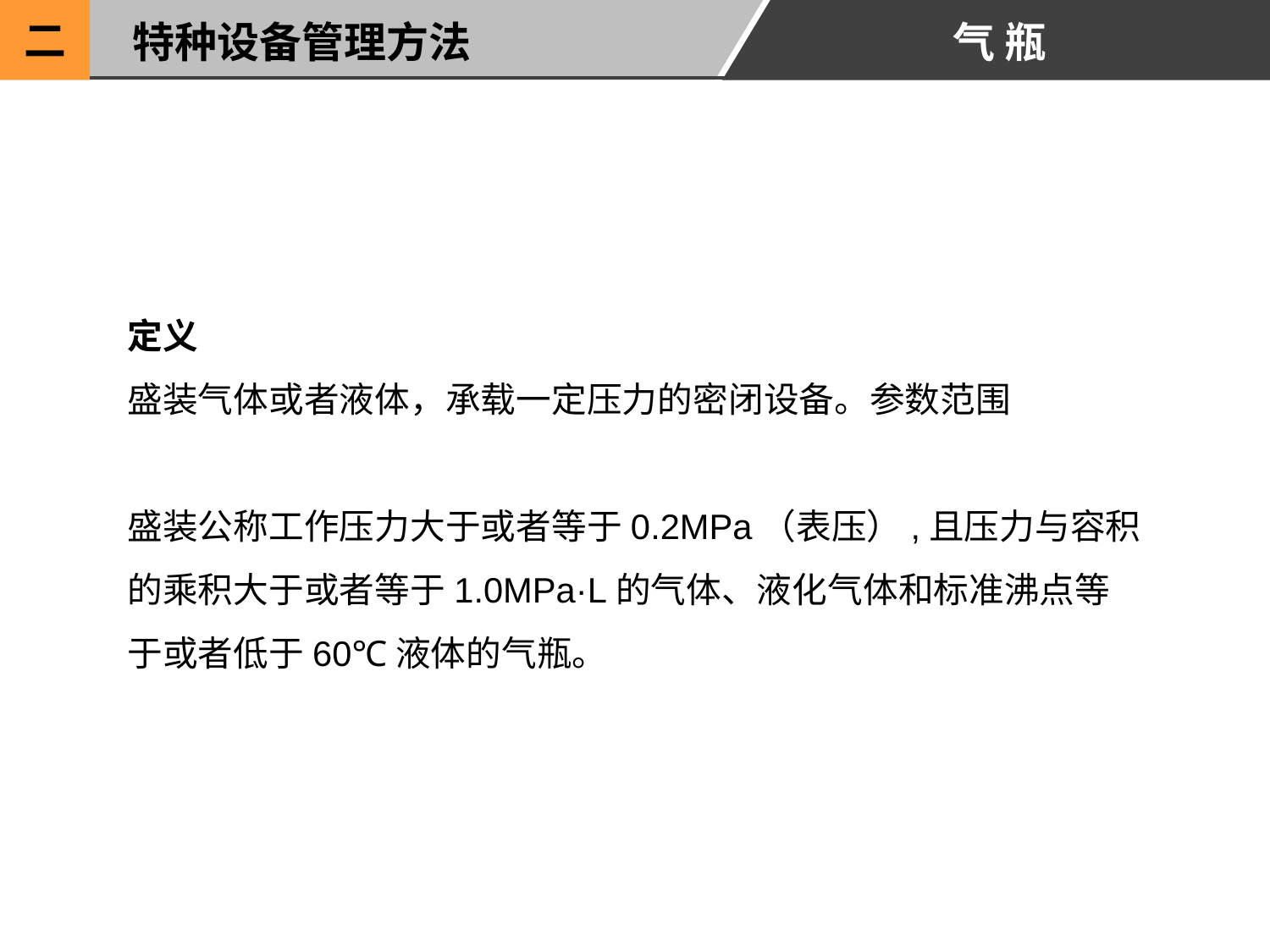

二
气 瓶
特种设备管理方法
定义
盛装气体或者液体，承载一定压力的密闭设备。参数范围

盛装公称工作压力大于或者等于0.2MPa（表压）,且压力与容积的乘积大于或者等于1.0MPa·L的气体、液化气体和标准沸点等于或者低于60℃液体的气瓶。